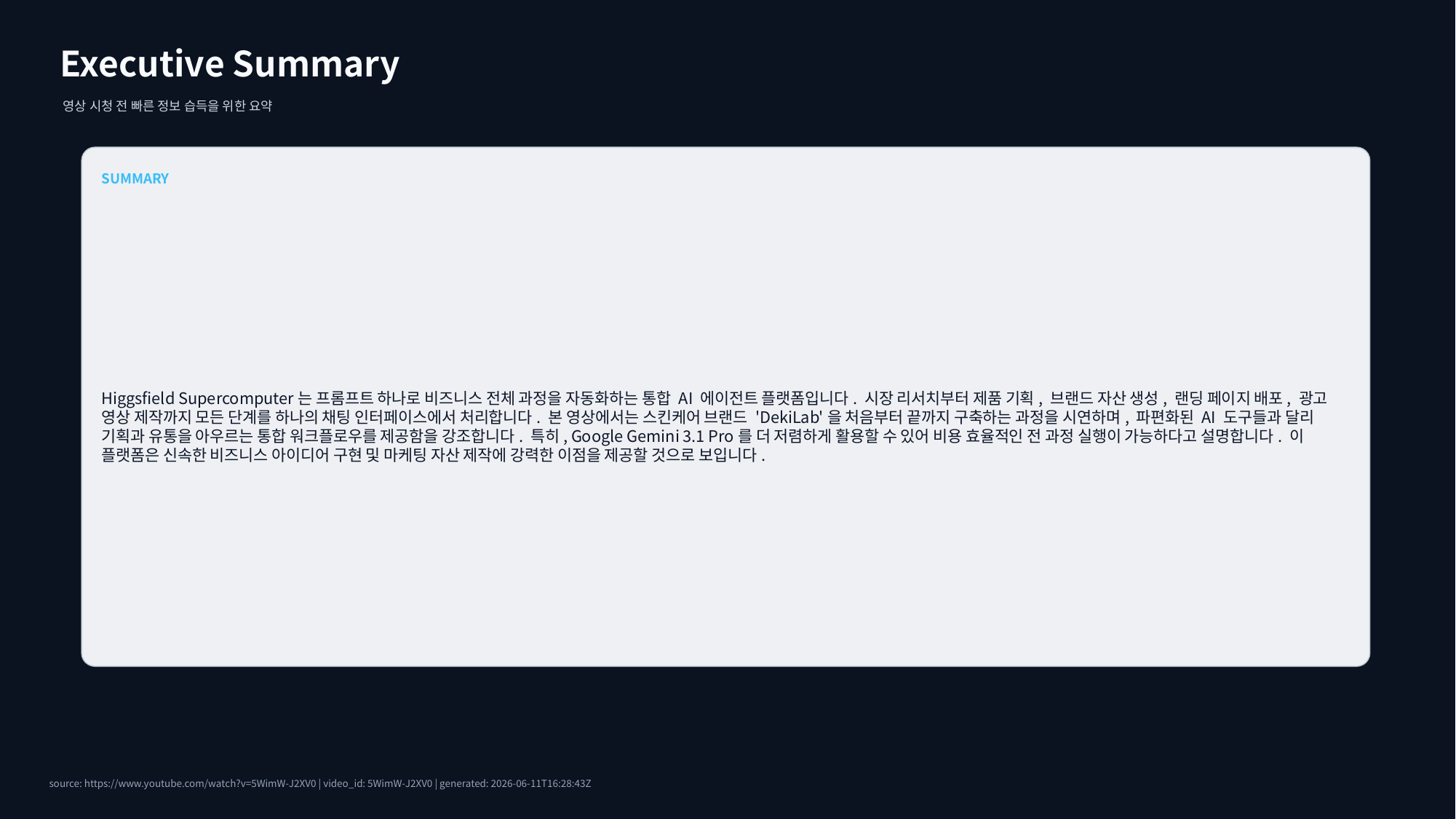

Executive Summary
영상 시청 전 빠른 정보 습득을 위한 요약

SUMMARY
Higgsfield Supercomputer는 프롬프트 하나로 비즈니스 전체 과정을 자동화하는 통합 AI 에이전트 플랫폼입니다. 시장 리서치부터 제품 기획, 브랜드 자산 생성, 랜딩 페이지 배포, 광고 영상 제작까지 모든 단계를 하나의 채팅 인터페이스에서 처리합니다. 본 영상에서는 스킨케어 브랜드 'DekiLab'을 처음부터 끝까지 구축하는 과정을 시연하며, 파편화된 AI 도구들과 달리 기획과 유통을 아우르는 통합 워크플로우를 제공함을 강조합니다. 특히, Google Gemini 3.1 Pro를 더 저렴하게 활용할 수 있어 비용 효율적인 전 과정 실행이 가능하다고 설명합니다. 이 플랫폼은 신속한 비즈니스 아이디어 구현 및 마케팅 자산 제작에 강력한 이점을 제공할 것으로 보입니다.
source: https://www.youtube.com/watch?v=5WimW-J2XV0 | video_id: 5WimW-J2XV0 | generated: 2026-06-11T16:28:43Z